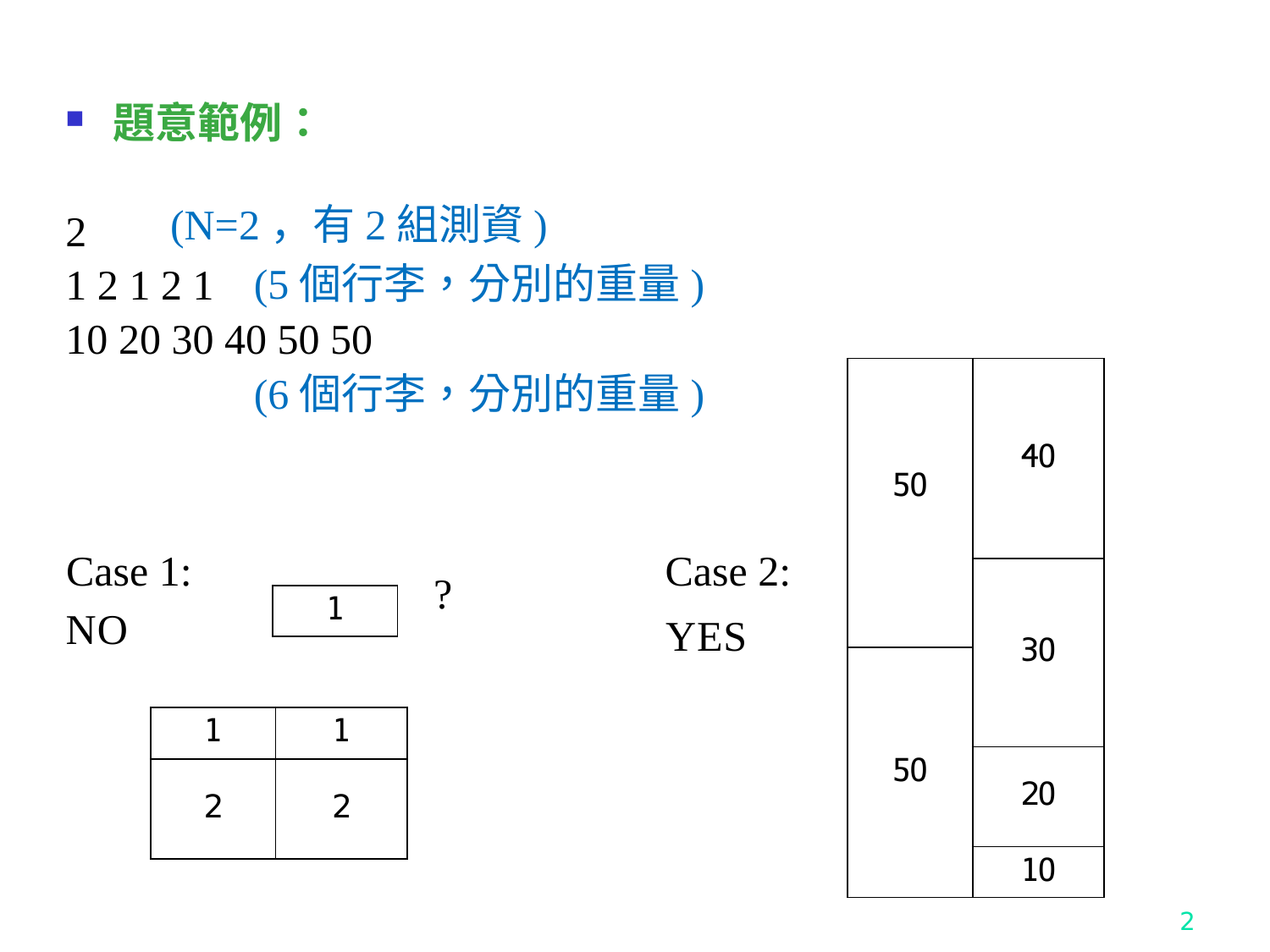

題意範例：

2
1 2 1 2 1
10 20 30 40 50 50

(N=2，有2組測資)
(5個行李，分別的重量)
| 50 | 40 |
| --- | --- |
|  | 30 |
| 50 |  |
|  | 20 |
|  | 10 |
(6個行李，分別的重量)
Case 1:
Case 2:
?
| 1 |
| --- |
NO
YES
| 1 | 1 |
| --- | --- |
| 2 | 2 |
2